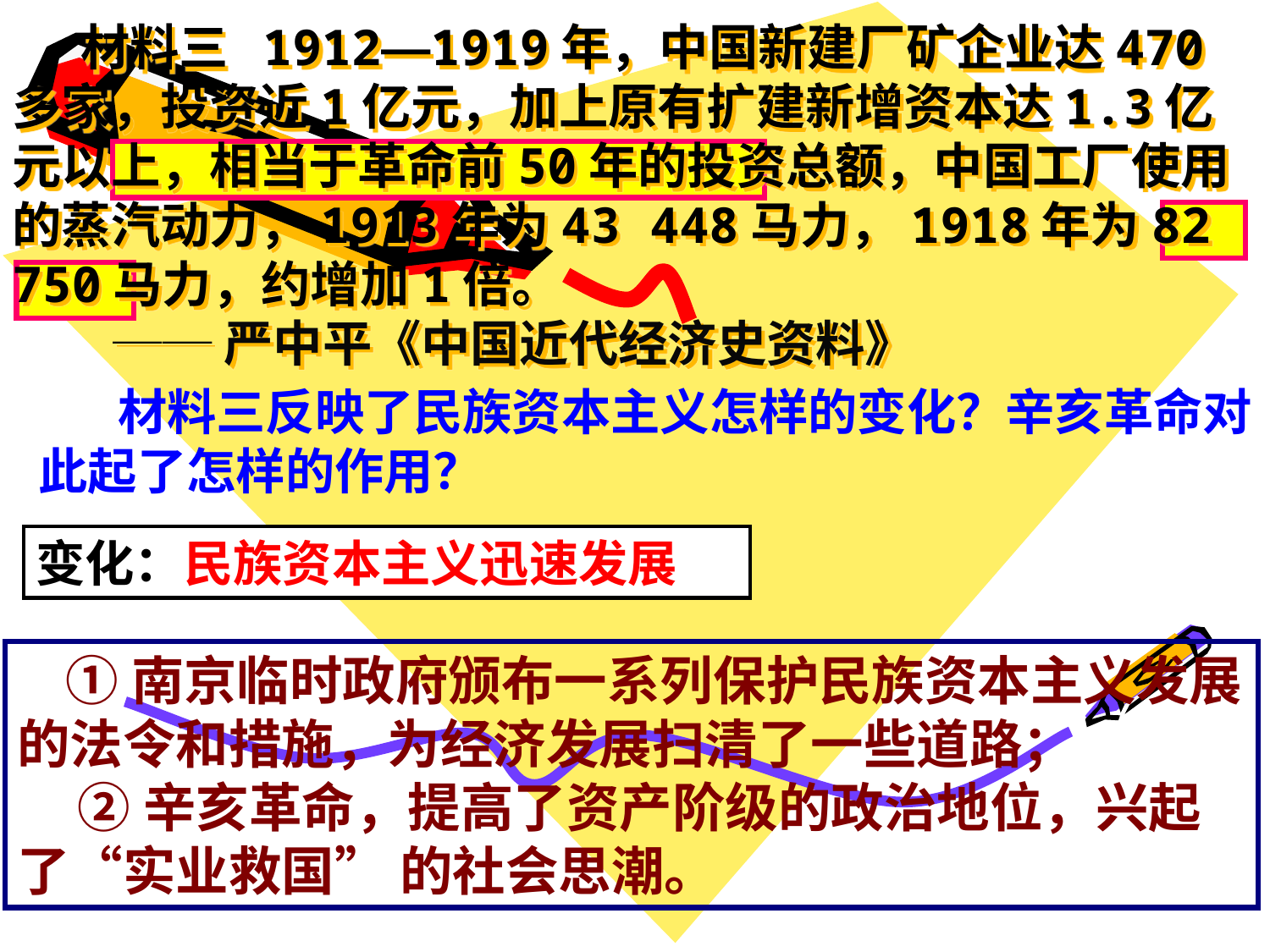

材料三  1912—1919年，中国新建厂矿企业达470多家，投资近1亿元，加上原有扩建新增资本达1.3亿元以上，相当于革命前50年的投资总额，中国工厂使用的蒸汽动力，1913年为43 448马力，1918年为82 750马力，约增加1倍。
         ──严中平《中国近代经济史资料》

      材料三反映了民族资本主义怎样的变化？辛亥革命对此起了怎样的作用？
变化：民族资本主义迅速发展
    ①南京临时政府颁布一系列保护民族资本主义发展的法令和措施，为经济发展扫清了一些道路；
     ②辛亥革命，提高了资产阶级的政治地位，兴起了“实业救国” 的社会思潮。